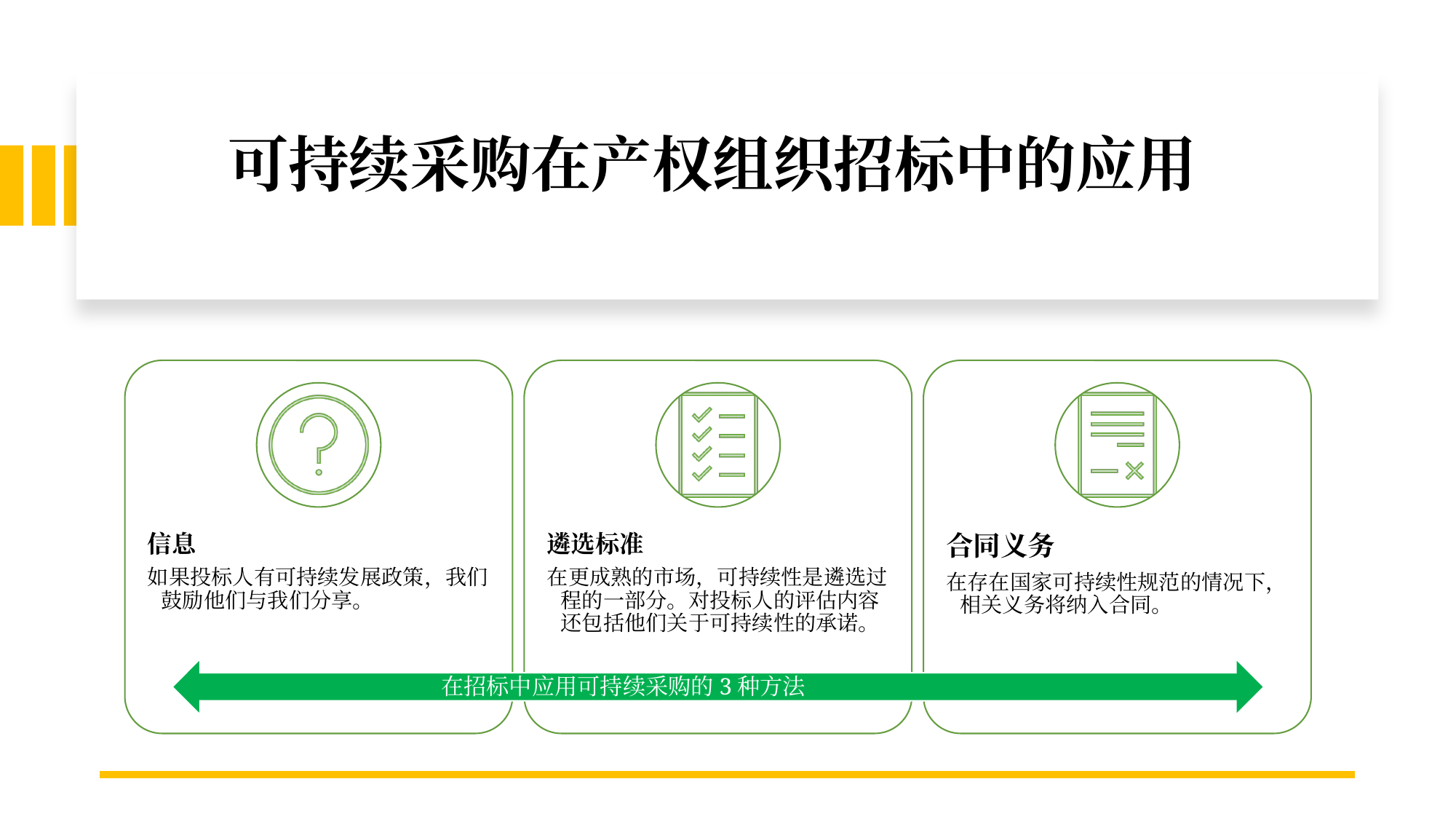

可持续采购在产权组织招标中的应用

信息
如果投标人有可持续发展政策，我们鼓励他们与我们分享。
遴选标准
在更成熟的市场，可持续性是遴选过程的一部分。对投标人的评估内容还包括他们关于可持续性的承诺。
合同义务
在存在国家可持续性规范的情况下，相关义务将纳入合同。
在招标中应用可持续采购的3种方法